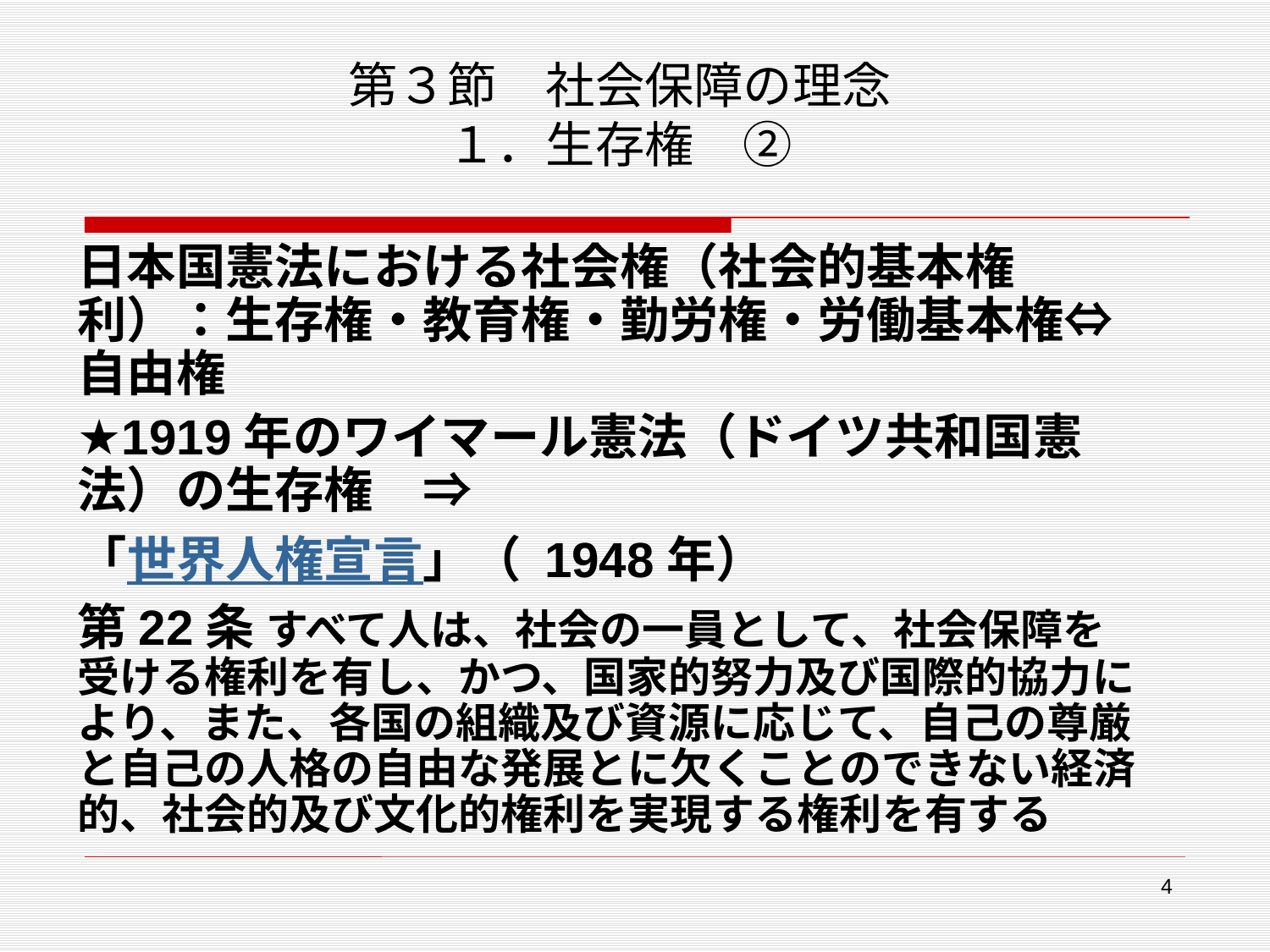

# 第３節　社会保障の理念 １．生存権　②
日本国憲法における社会権（社会的基本権利）：生存権・教育権・勤労権・労働基本権⇔自由権
★1919年のワイマール憲法（ドイツ共和国憲法）の生存権　⇒
「世界人権宣言」（ 1948年）
第22条 すべて人は、社会の一員として、社会保障を受ける権利を有し、かつ、国家的努力及び国際的協力により、また、各国の組織及び資源に応じて、自己の尊厳と自己の人格の自由な発展とに欠くことのできない経済的、社会的及び文化的権利を実現する権利を有する
4